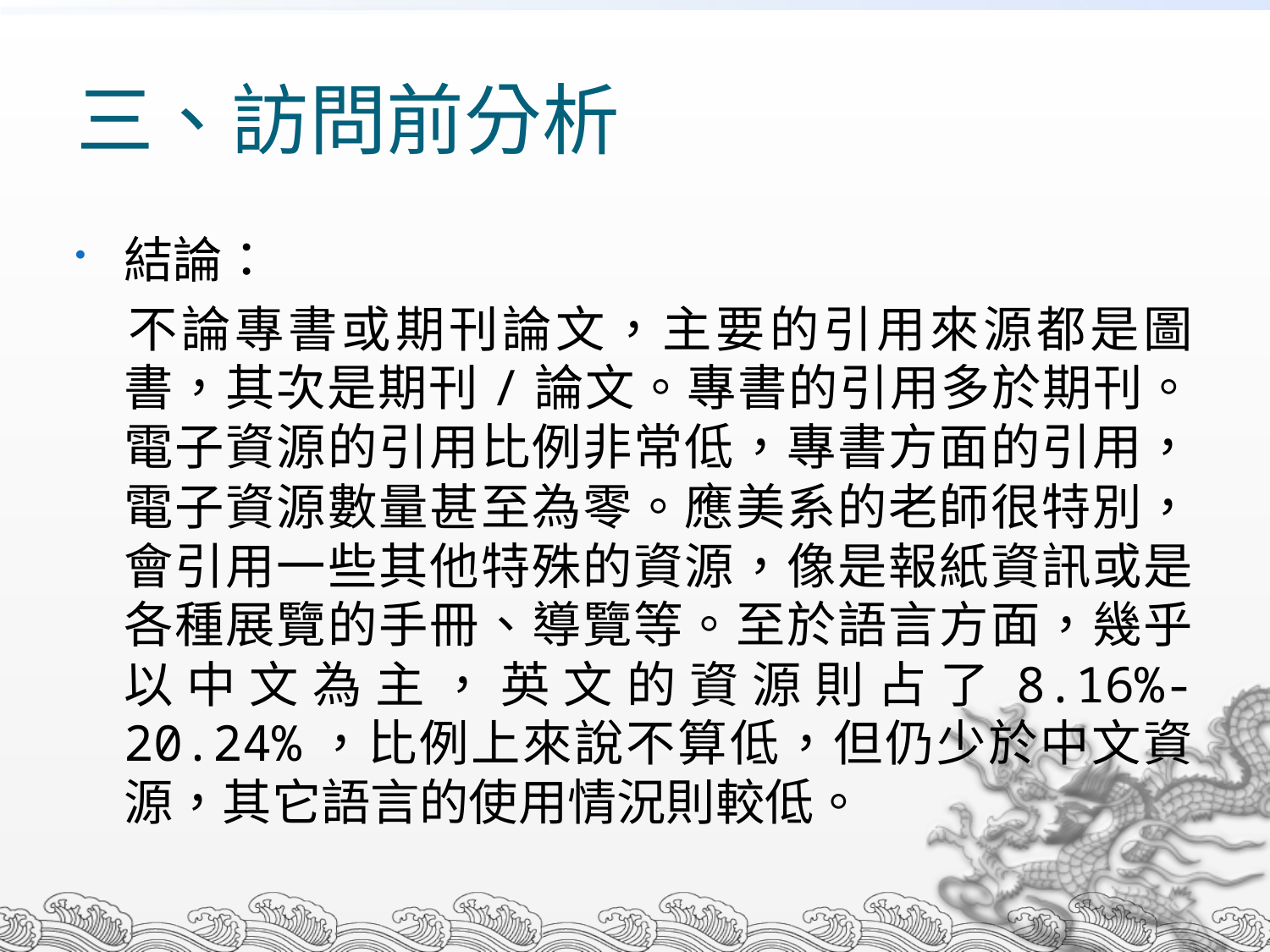

# 三、訪問前分析
結論：
	不論專書或期刊論文，主要的引用來源都是圖書，其次是期刊/論文。專書的引用多於期刊。電子資源的引用比例非常低，專書方面的引用，電子資源數量甚至為零。應美系的老師很特別，會引用一些其他特殊的資源，像是報紙資訊或是各種展覽的手冊、導覽等。至於語言方面，幾乎以中文為主，英文的資源則占了8.16%-20.24%，比例上來說不算低，但仍少於中文資源，其它語言的使用情況則較低。